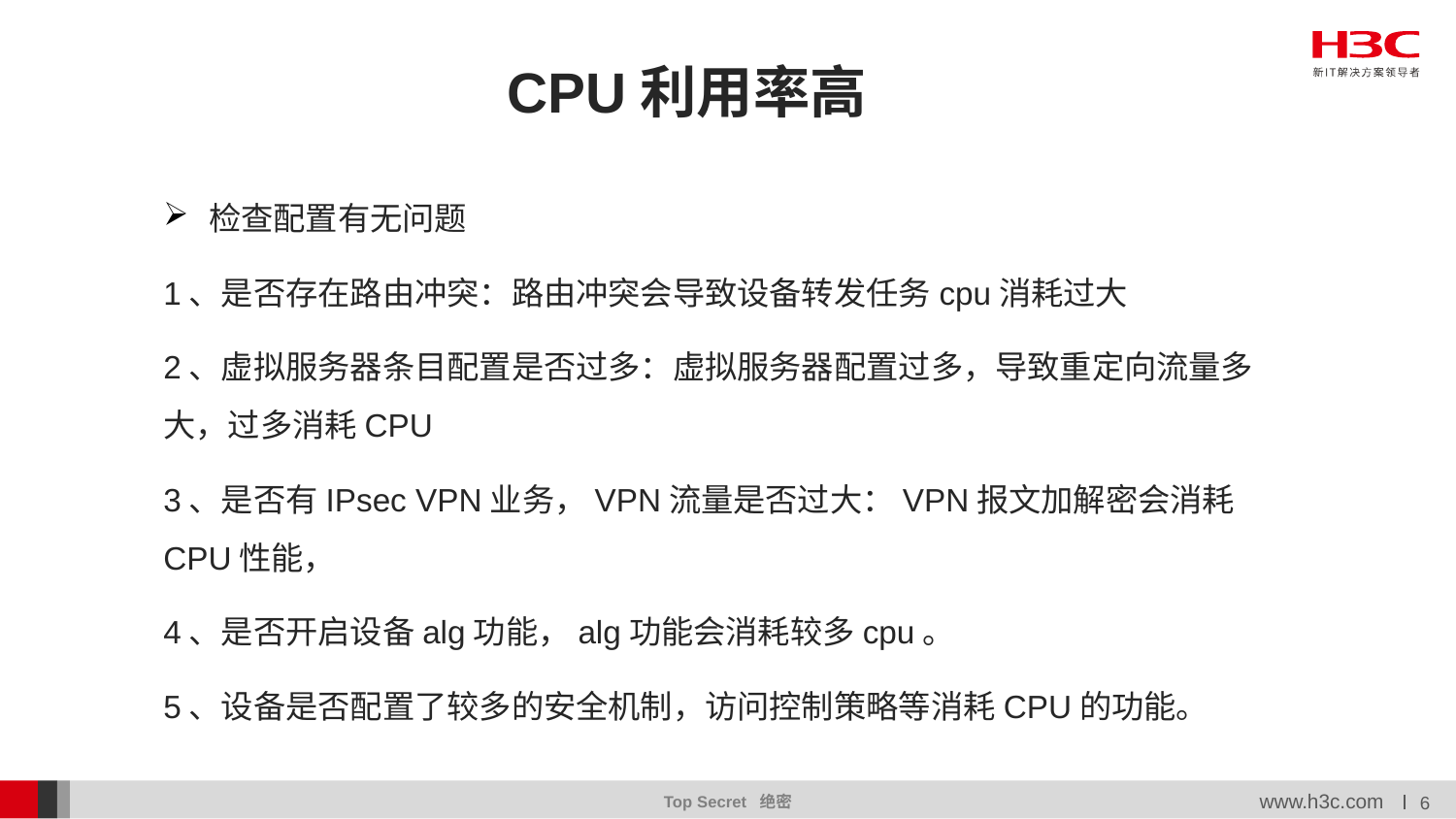

# CPU利用率高
检查配置有无问题
1、是否存在路由冲突：路由冲突会导致设备转发任务cpu消耗过大
2、虚拟服务器条目配置是否过多：虚拟服务器配置过多，导致重定向流量多大，过多消耗CPU
3、是否有IPsec VPN业务，VPN流量是否过大：VPN报文加解密会消耗CPU性能，
4、是否开启设备alg功能，alg功能会消耗较多cpu。
5、设备是否配置了较多的安全机制，访问控制策略等消耗CPU的功能。